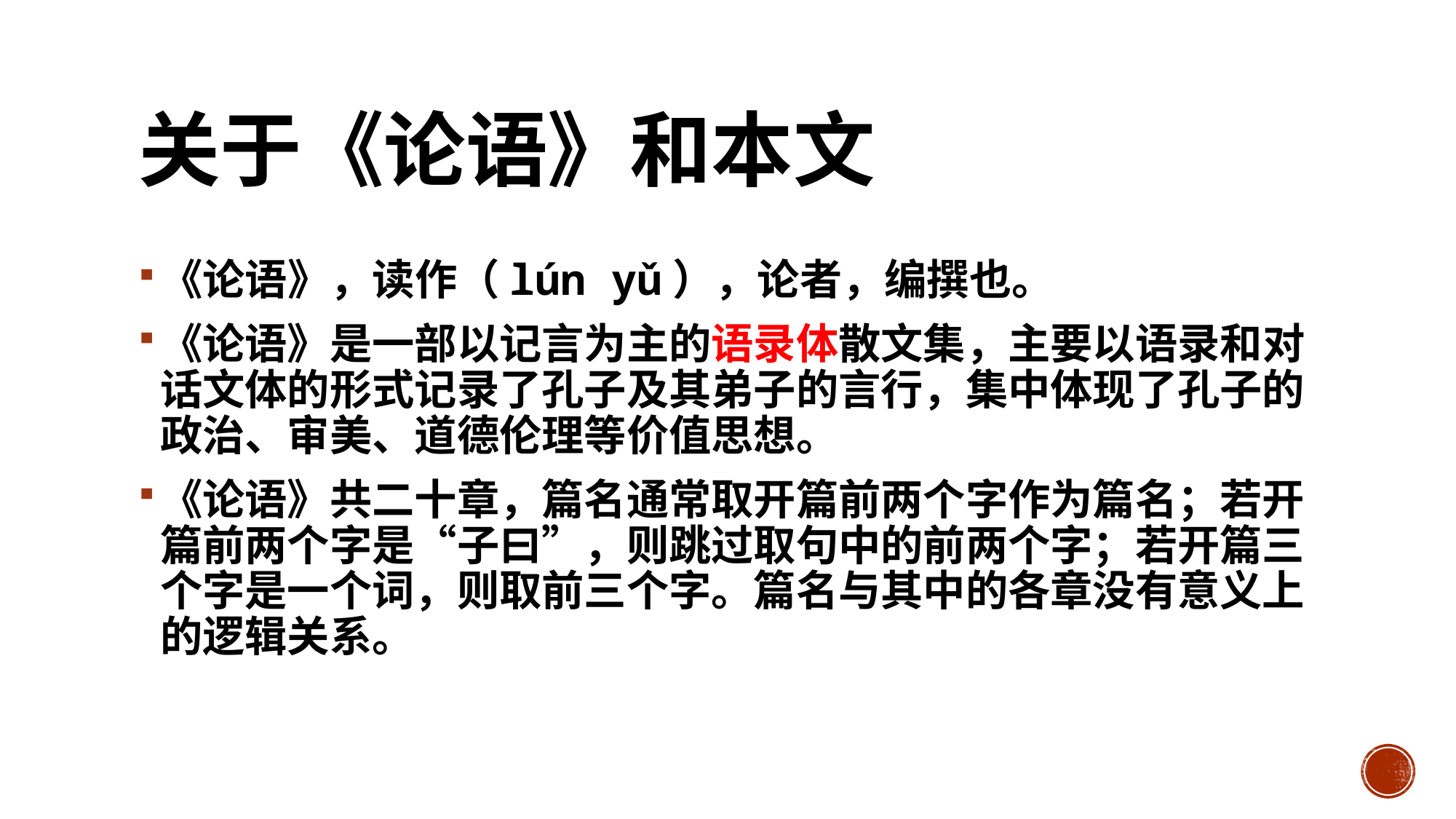

# 关于《论语》和本文
《论语》，读作（lún yǔ），论者，编撰也。
《论语》是一部以记言为主的语录体散文集，主要以语录和对话文体的形式记录了孔子及其弟子的言行，集中体现了孔子的政治、审美、道德伦理等价值思想。
《论语》共二十章，篇名通常取开篇前两个字作为篇名；若开篇前两个字是“子曰”，则跳过取句中的前两个字；若开篇三个字是一个词，则取前三个字。篇名与其中的各章没有意义上的逻辑关系。